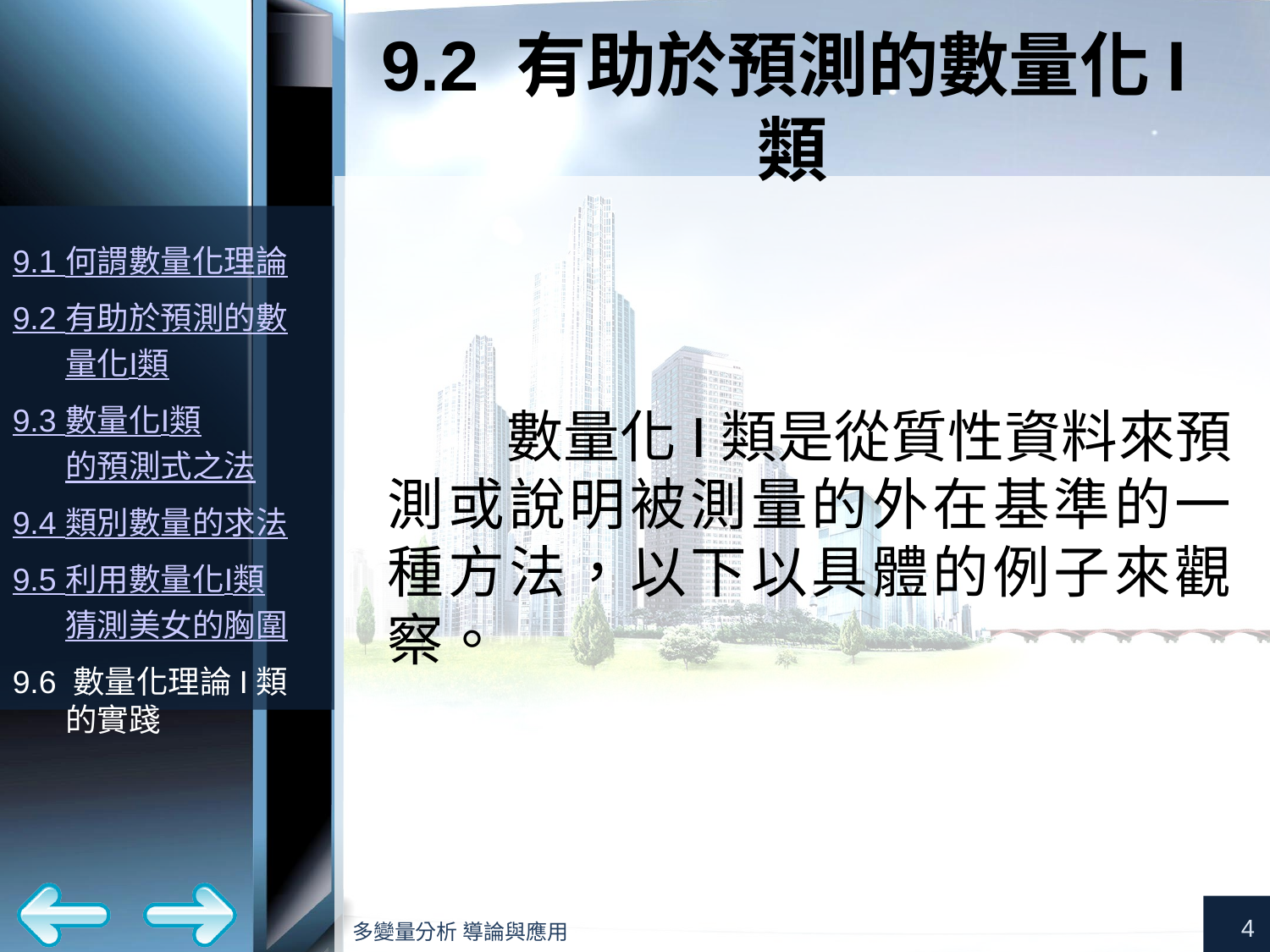

# 9.2 有助於預測的數量化I類
數量化I類是從質性資料來預測或說明被測量的外在基準的一種方法，以下以具體的例子來觀察。
4
多變量分析 導論與應用